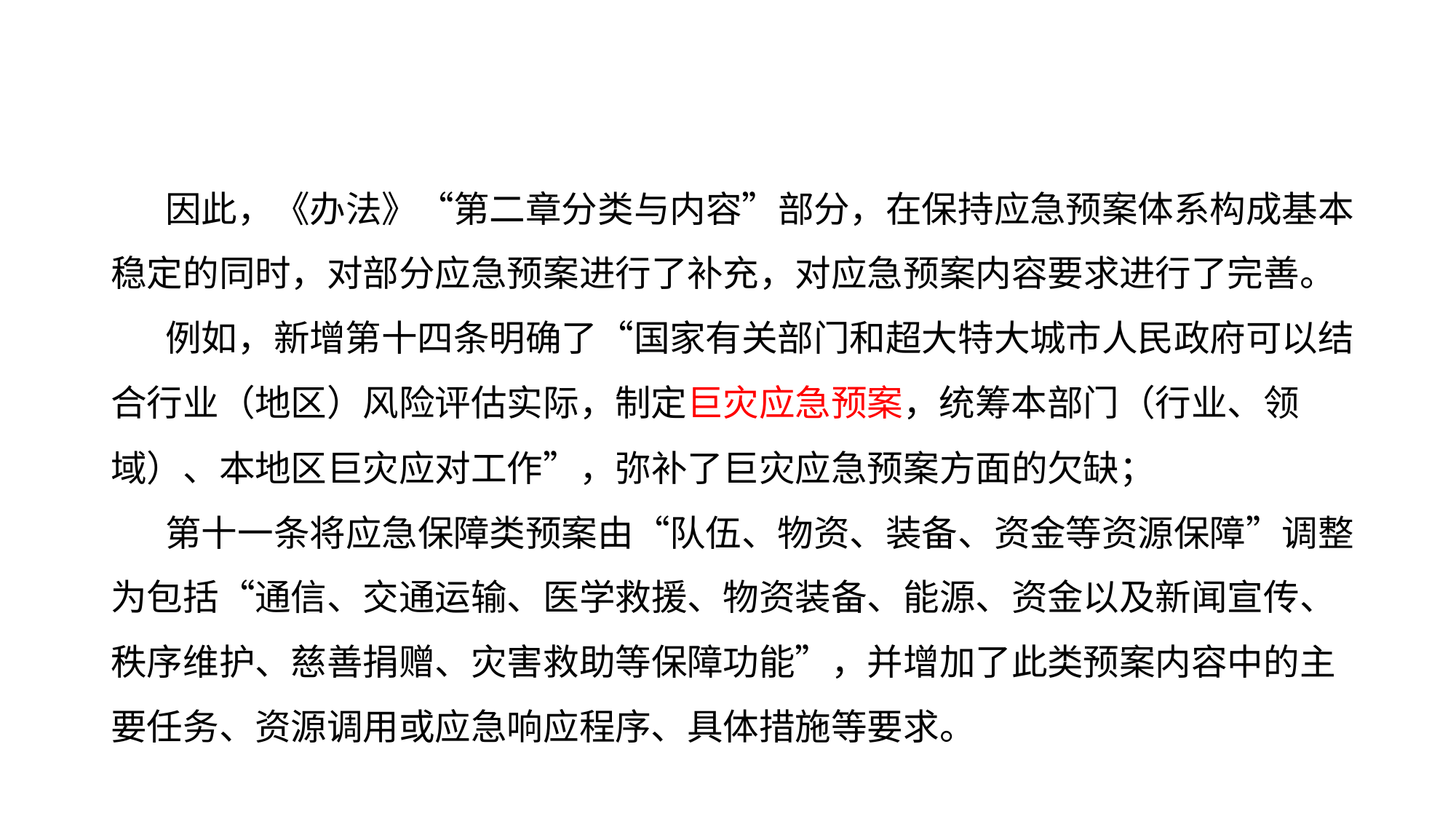

#
因此，《办法》“第二章分类与内容”部分，在保持应急预案体系构成基本稳定的同时，对部分应急预案进行了补充，对应急预案内容要求进行了完善。
例如，新增第十四条明确了“国家有关部门和超大特大城市人民政府可以结合行业（地区）风险评估实际，制定巨灾应急预案，统筹本部门（行业、领域）、本地区巨灾应对工作”，弥补了巨灾应急预案方面的欠缺；
第十一条将应急保障类预案由“队伍、物资、装备、资金等资源保障”调整为包括“通信、交通运输、医学救援、物资装备、能源、资金以及新闻宣传、秩序维护、慈善捐赠、灾害救助等保障功能”，并增加了此类预案内容中的主要任务、资源调用或应急响应程序、具体措施等要求。